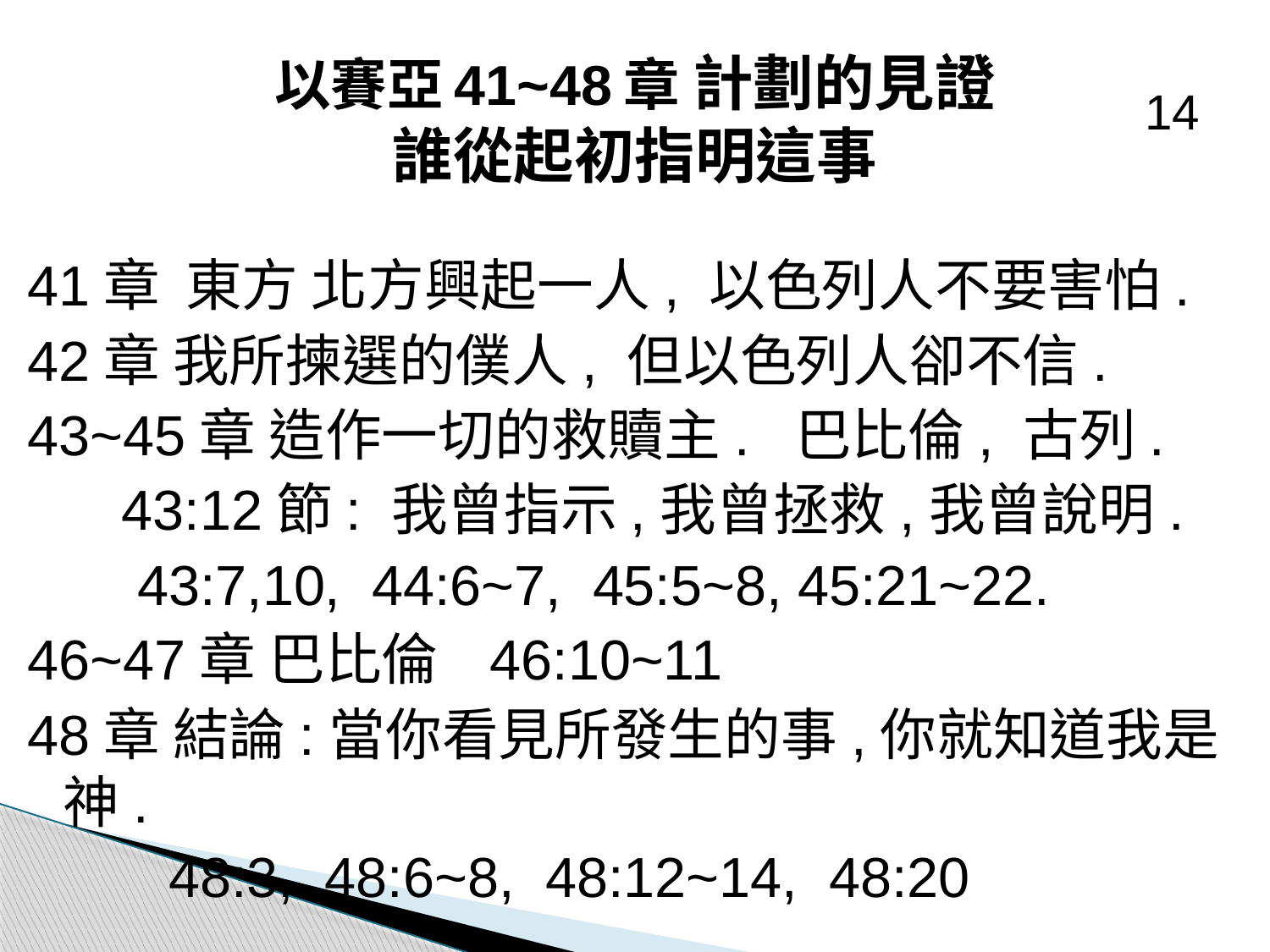

# 以賽亞41~48章 計劃的見證 誰從起初指明這事
14
41章  東方 北方興起一人, 以色列人不要害怕.
42章 我所揀選的僕人, 但以色列人卻不信.
43~45章 造作一切的救贖主.  巴比倫, 古列.
      43:12節: 我曾指示,我曾拯救,我曾說明.
       43:7,10,  44:6~7,  45:5~8, 45:21~22.
46~47章 巴比倫   46:10~11
48章 結論:當你看見所發生的事,你就知道我是神.
         48:3,  48:6~8,  48:12~14,  48:20